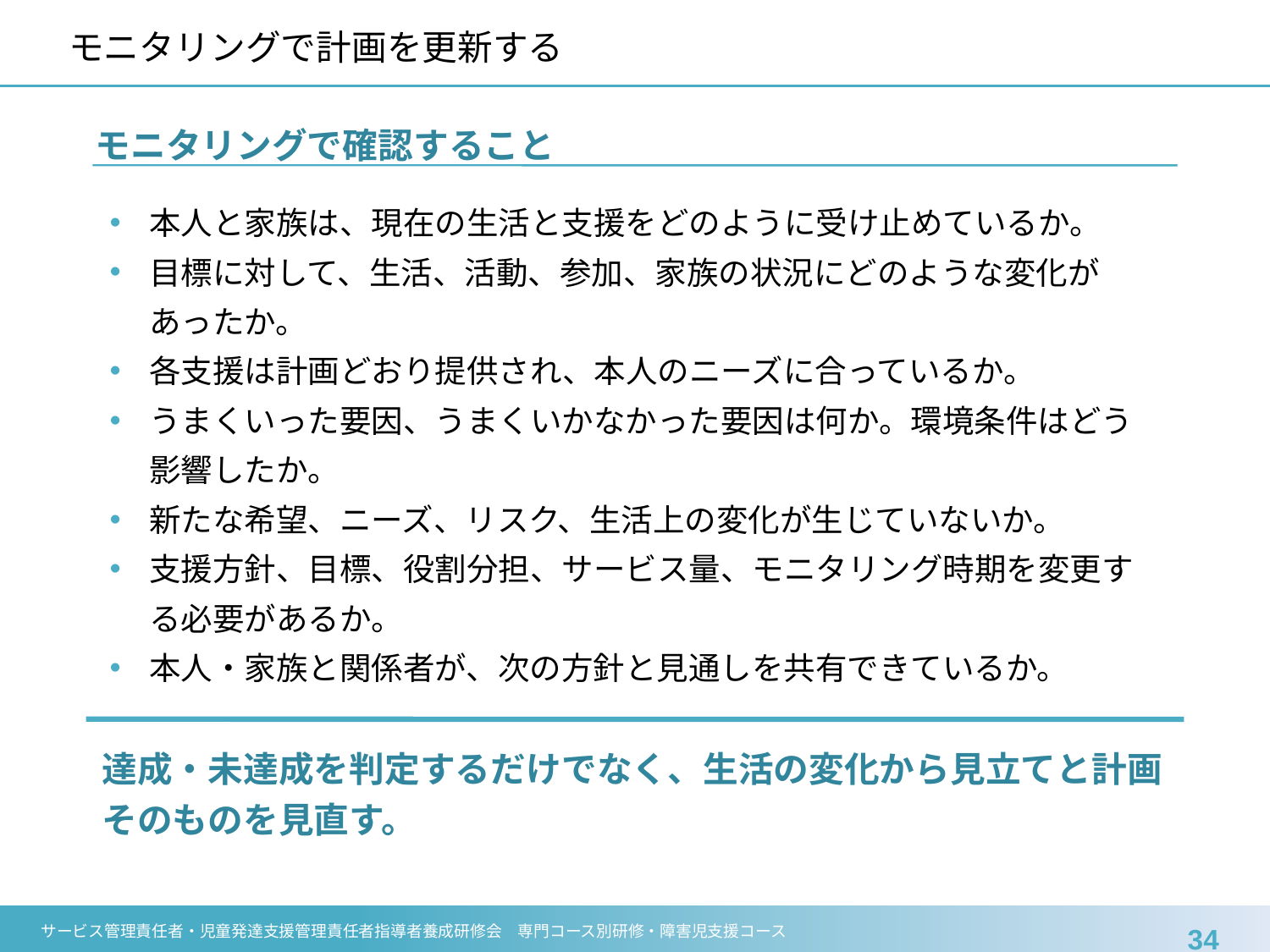

# モニタリングで計画を更新する
モニタリングで確認すること

本人と家族は、現在の生活と支援をどのように受け止めているか。
目標に対して、生活、活動、参加、家族の状況にどのような変化があったか。
各支援は計画どおり提供され、本人のニーズに合っているか。
うまくいった要因、うまくいかなかった要因は何か。環境条件はどう影響したか。
新たな希望、ニーズ、リスク、生活上の変化が生じていないか。
支援方針、目標、役割分担、サービス量、モニタリング時期を変更する必要があるか。
本人・家族と関係者が、次の方針と見通しを共有できているか。

達成・未達成を判定するだけでなく、生活の変化から見立てと計画そのものを見直す。